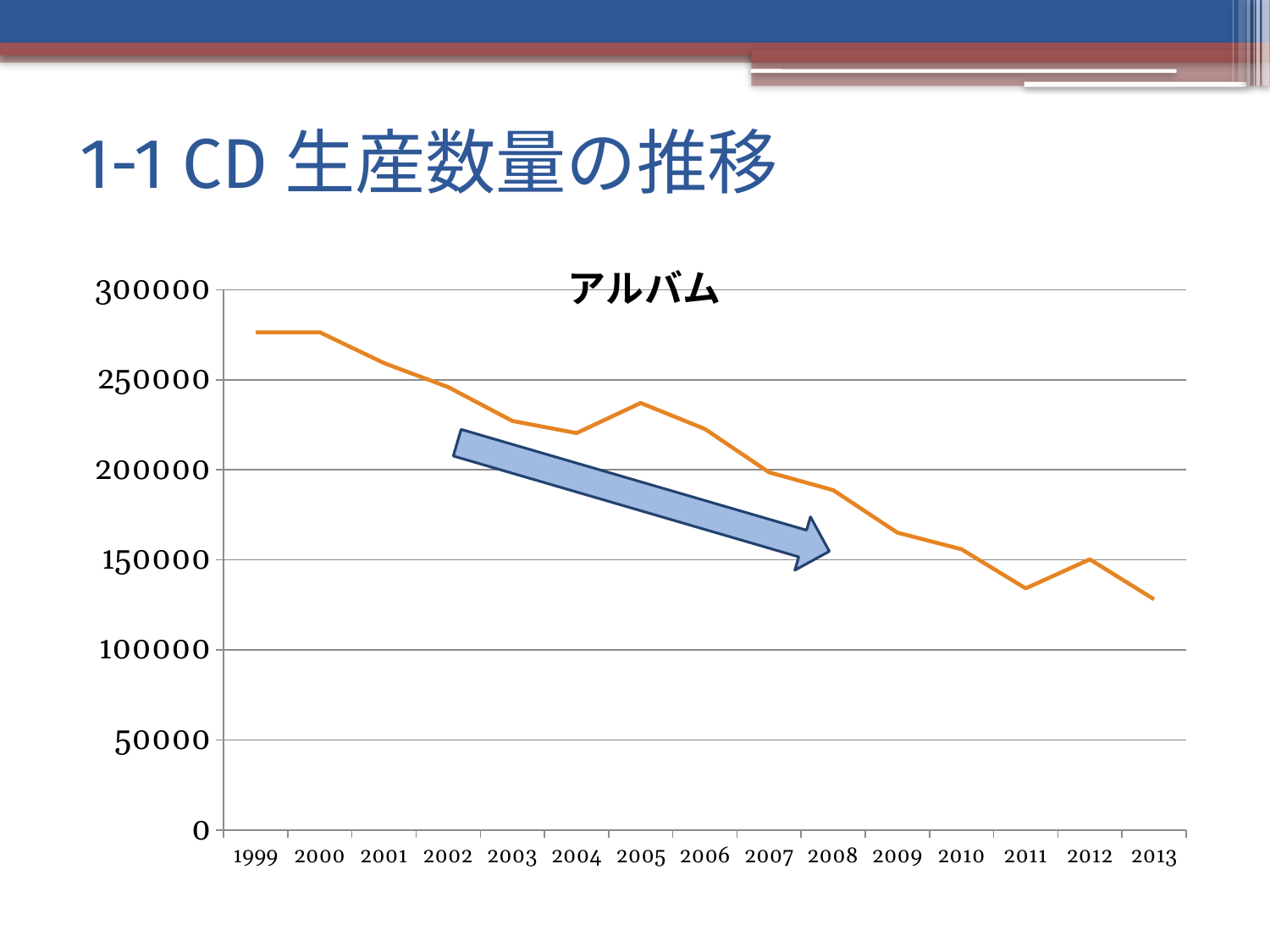

# 1-1 CD生産数量の推移

### Chart:

| Category | アルバム |
|---|---|
| 1999 | 276279.0 |
| 2000 | 276327.0 |
| 2001 | 259233.0 |
| 2002 | 245919.0 |
| 2003 | 227129.0 |
| 2004 | 220420.0 |
| 2005 | 237116.0 |
| 2006 | 222698.0 |
| 2007 | 198646.0 |
| 2008 | 188724.0 |
| 2009 | 165162.0 |
| 2010 | 155929.0 |
| 2011 | 134164.0 |
| 2012 | 150311.0 |
| 2013 | 128137.0 |